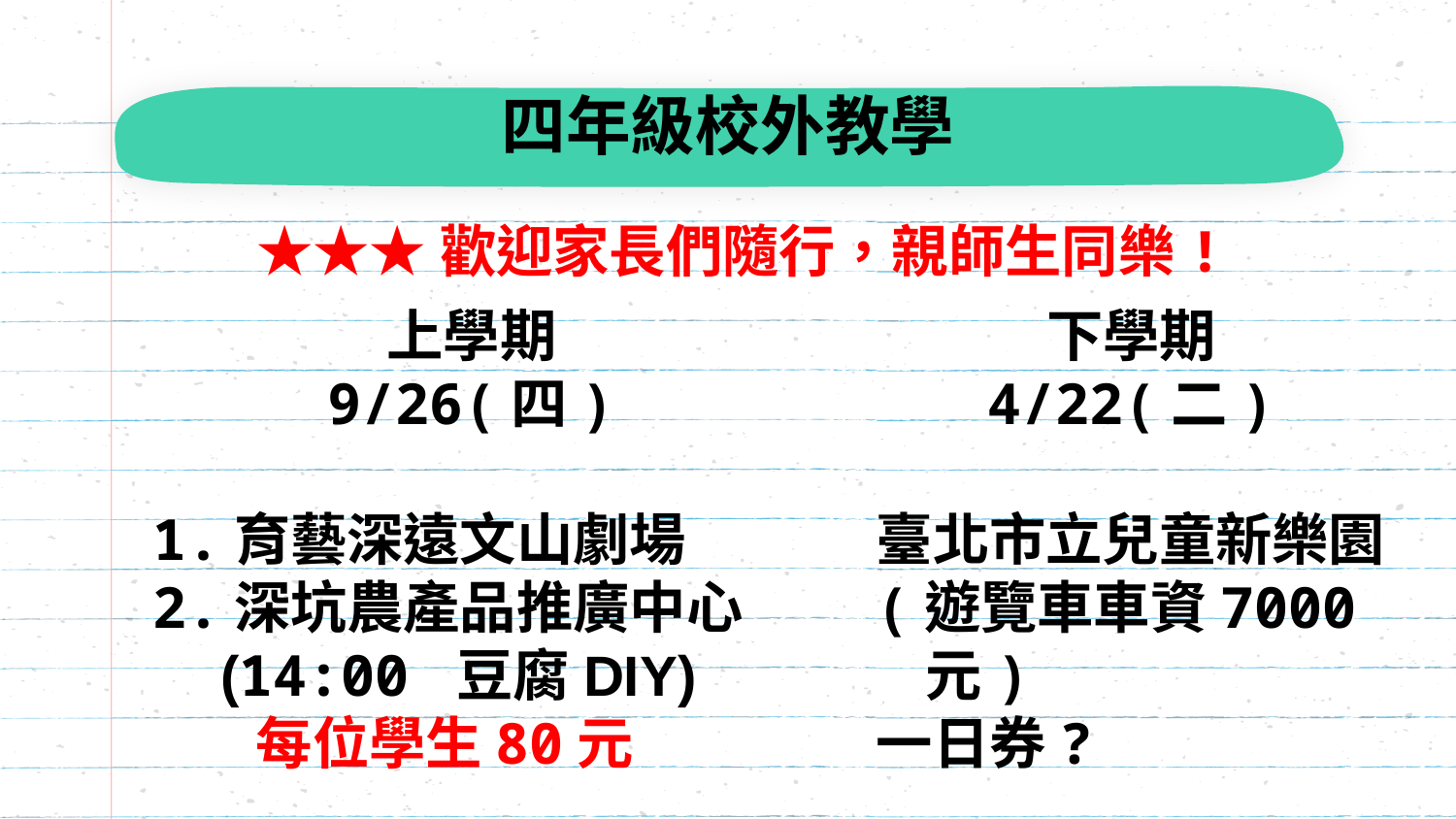

# 四年級校外教學
★★★歡迎家長們隨行，親師生同樂!
上學期
9/26(四)

1.育藝深遠文山劇場
2.深坑農產品推廣中心
  (14:00 豆腐DIY)
       每位學生80元

下學期
4/22(二)

臺北市立兒童新樂園
(遊覽車車資7000元)
一日券?